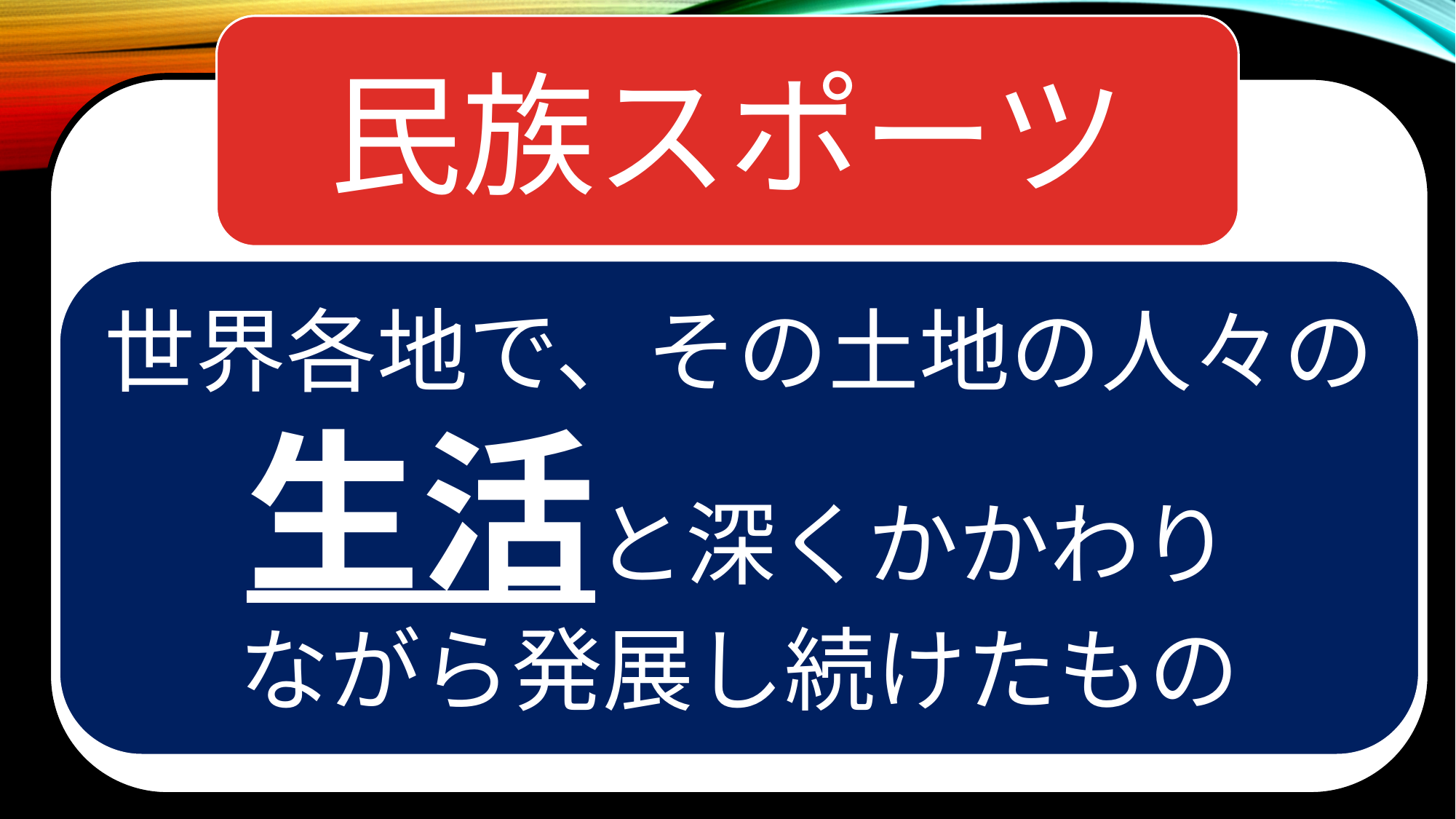

民族スポーツ
民族スポーツの画像
#
世界各地で、その土地の人々の生活と深くかかわり
ながら発展し続けたもの